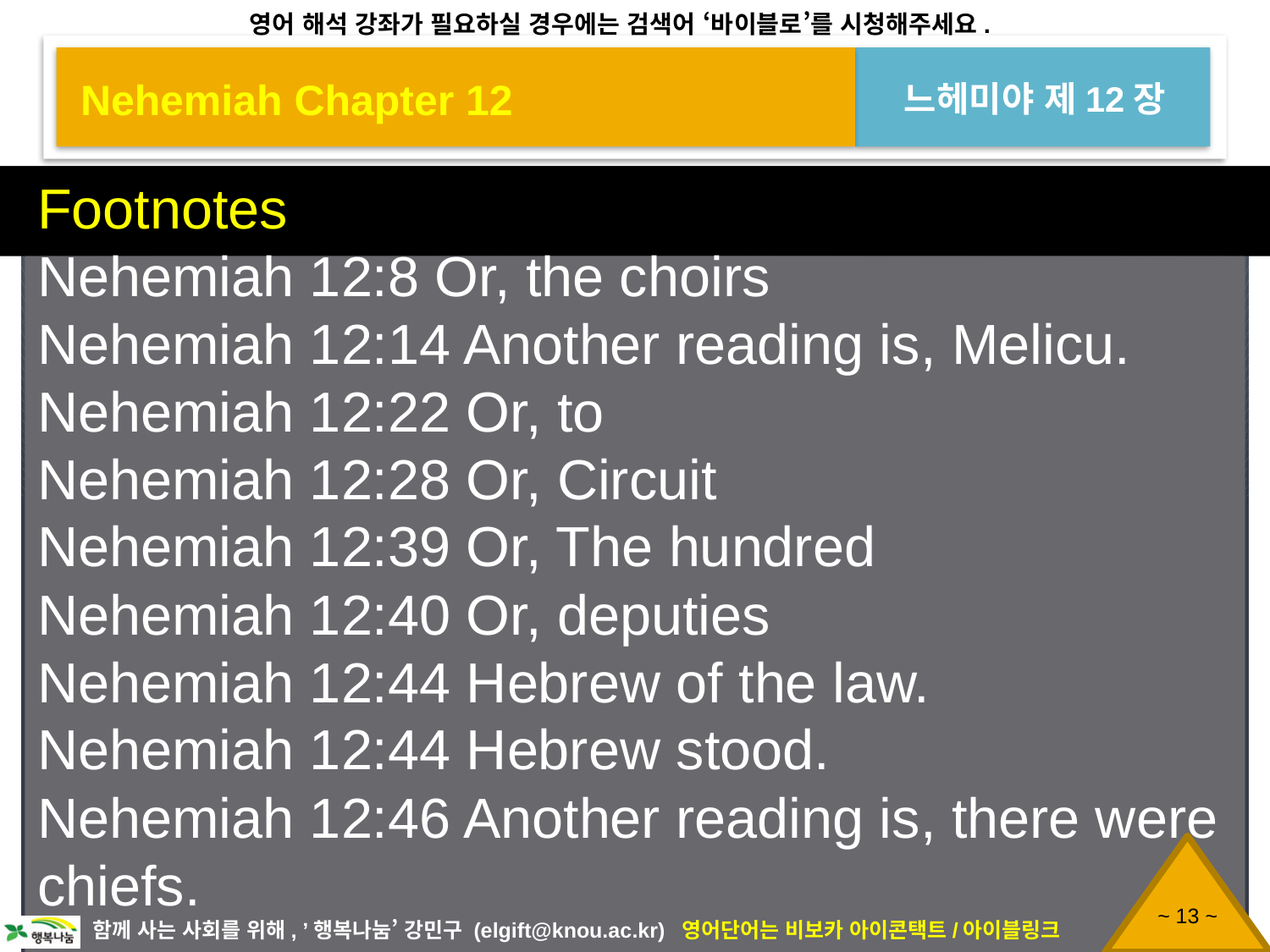

Nehemiah Chapter 12
느헤미야 제12장
Footnotes
Nehemiah 12:8 Or, the choirs
Nehemiah 12:14 Another reading is, Melicu.
Nehemiah 12:22 Or, to
Nehemiah 12:28 Or, Circuit
Nehemiah 12:39 Or, The hundred
Nehemiah 12:40 Or, deputies
Nehemiah 12:44 Hebrew of the law.
Nehemiah 12:44 Hebrew stood.
Nehemiah 12:46 Another reading is, there were chiefs.